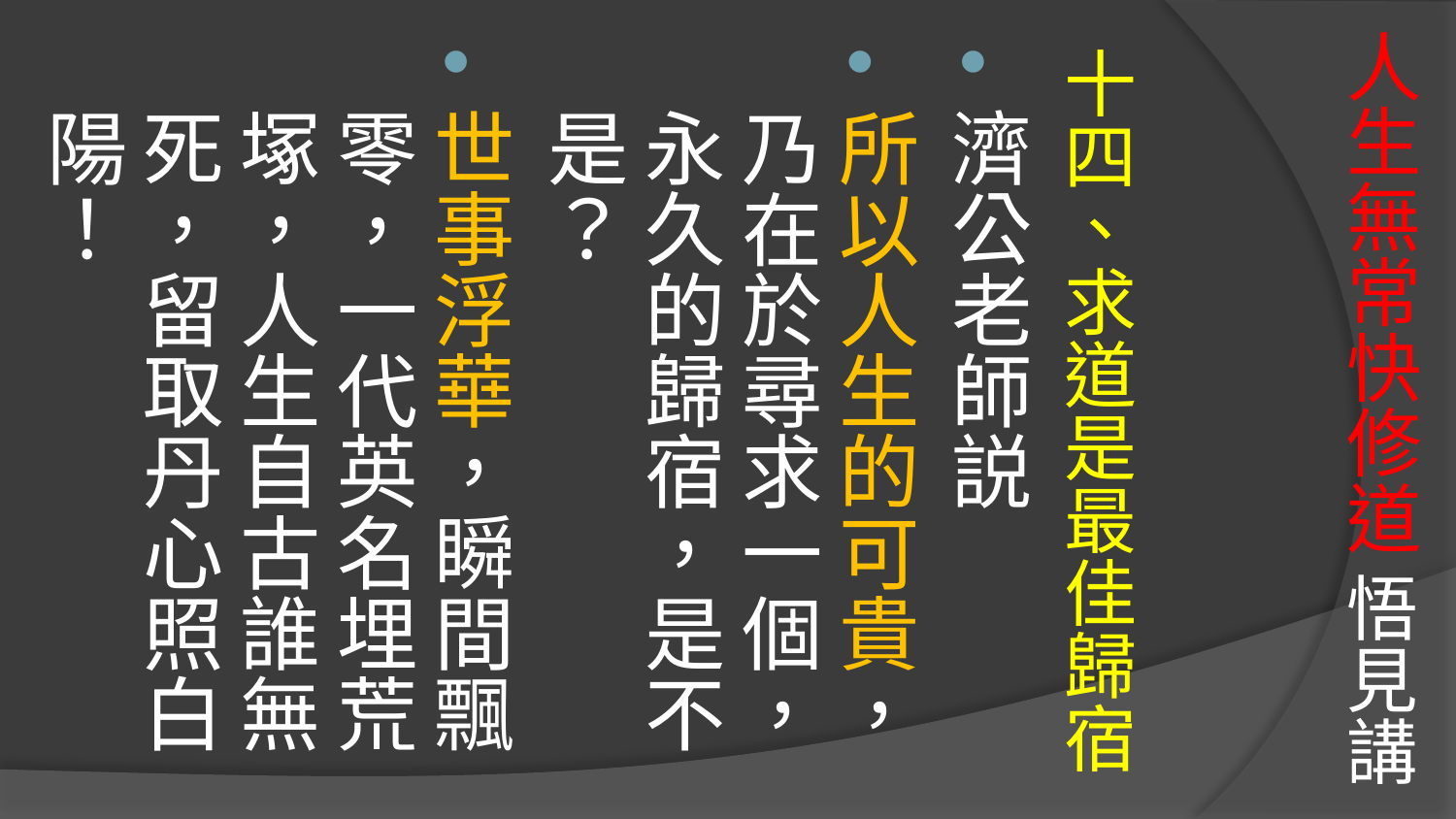

# 人生無常快修道 悟見講
十四、求道是最佳歸宿
濟公老師説
所以人生的可貴，乃在於尋求一個，永久的歸宿，是不是？
世事浮華，瞬間飄零，一代英名埋荒塚，人生自古誰無死，留取丹心照白陽！